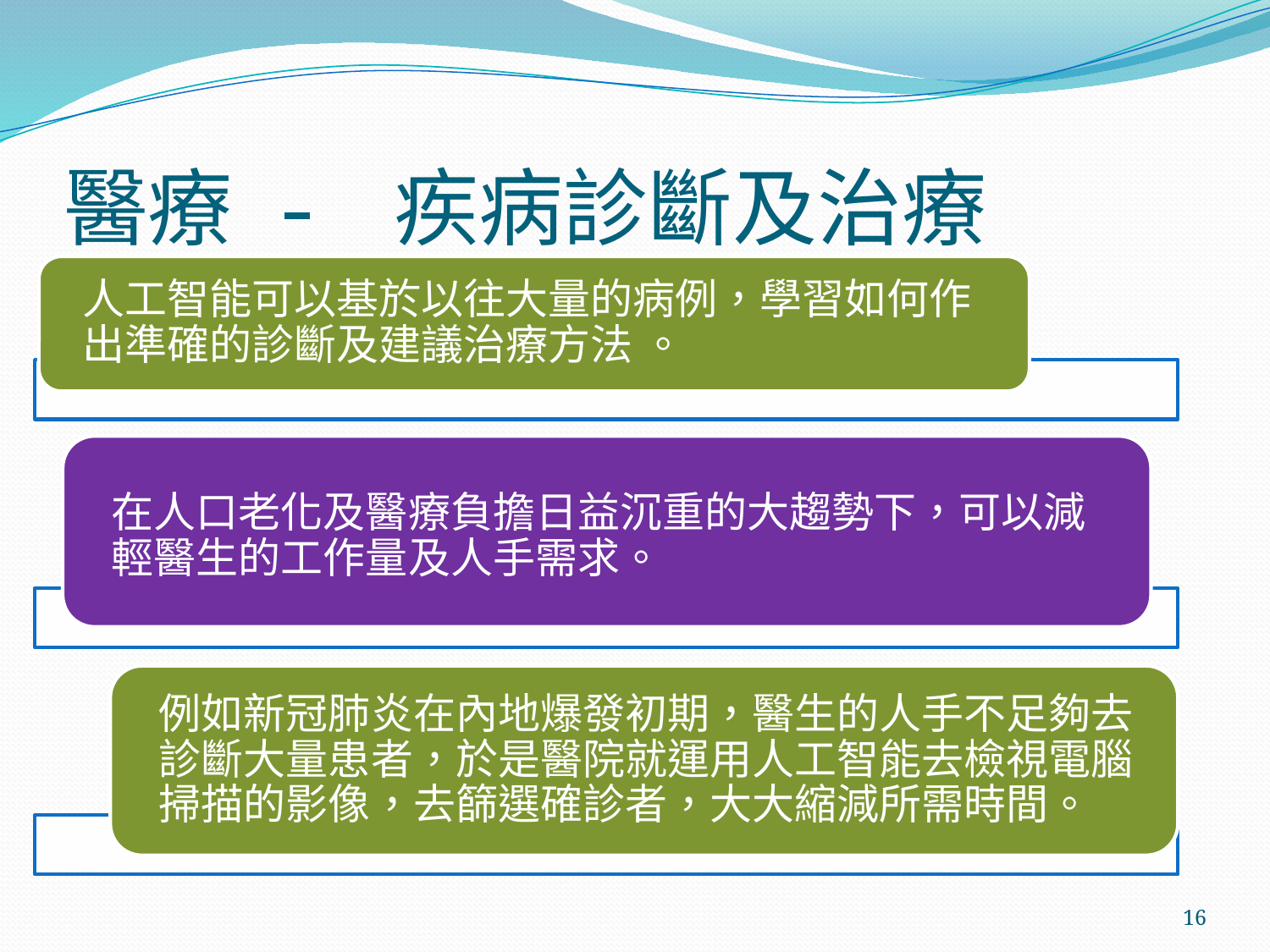

# 醫療 - 疾病診斷及治療
人工智能可以基於以往大量的病例，學習如何作出準確的診斷及建議治療方法 。

在人口老化及醫療負擔日益沉重的大趨勢下，可以減輕醫生的工作量及人手需求。

例如新冠肺炎在內地爆發初期，醫生的人手不足夠去診斷大量患者，於是醫院就運用人工智能去檢視電腦掃描的影像，去篩選確診者，大大縮減所需時間。
16